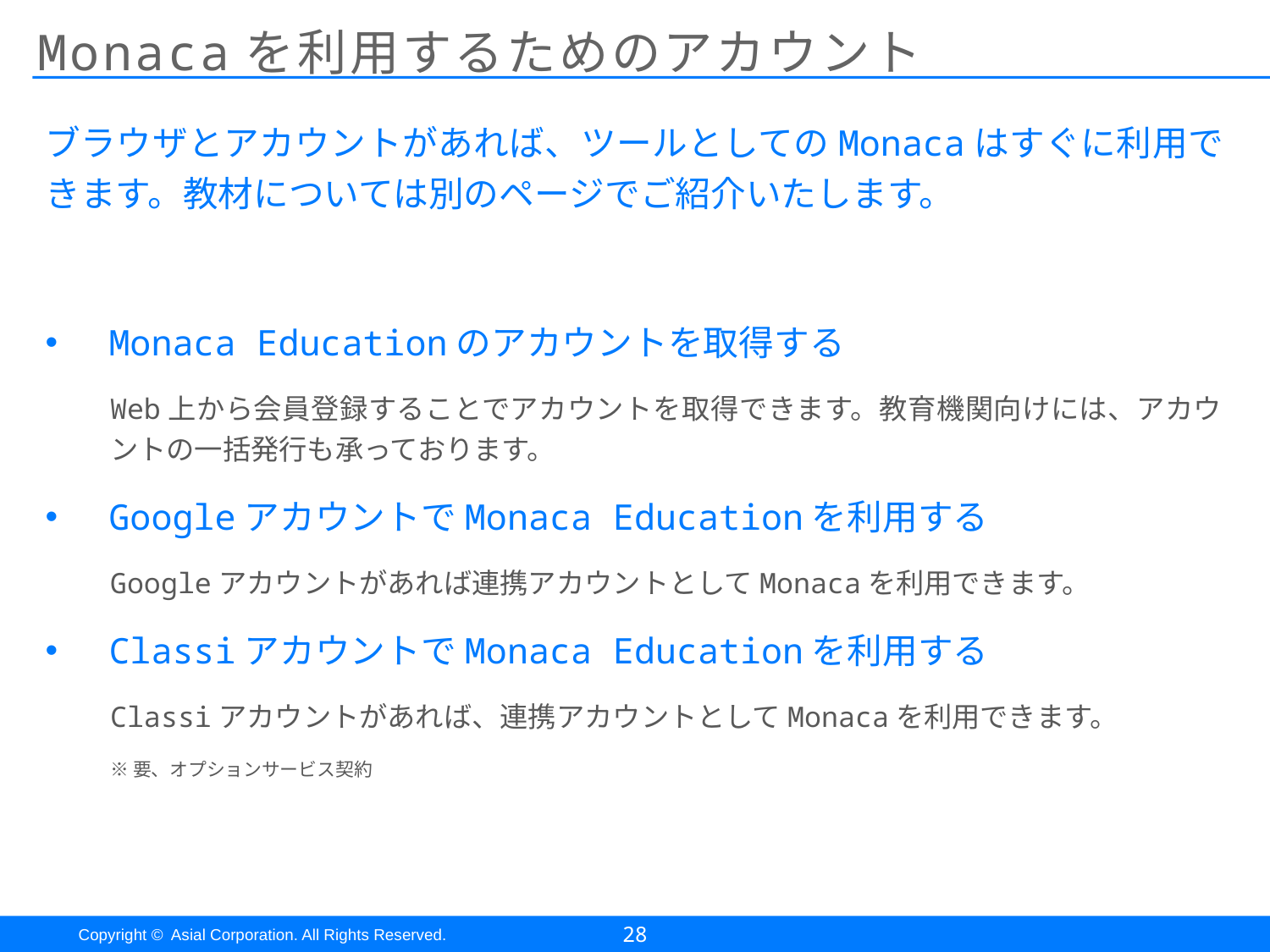

# Monacaを利用するためのアカウント
ブラウザとアカウントがあれば、ツールとしてのMonacaはすぐに利用できます。教材については別のページでご紹介いたします。
Monaca Educationのアカウントを取得する
Web上から会員登録することでアカウントを取得できます。教育機関向けには、アカウントの一括発行も承っております。
GoogleアカウントでMonaca Educationを利用する
Googleアカウントがあれば連携アカウントとしてMonacaを利用できます。
ClassiアカウントでMonaca Educationを利用する
Classiアカウントがあれば、連携アカウントとしてMonacaを利用できます。
※要、オプションサービス契約
28